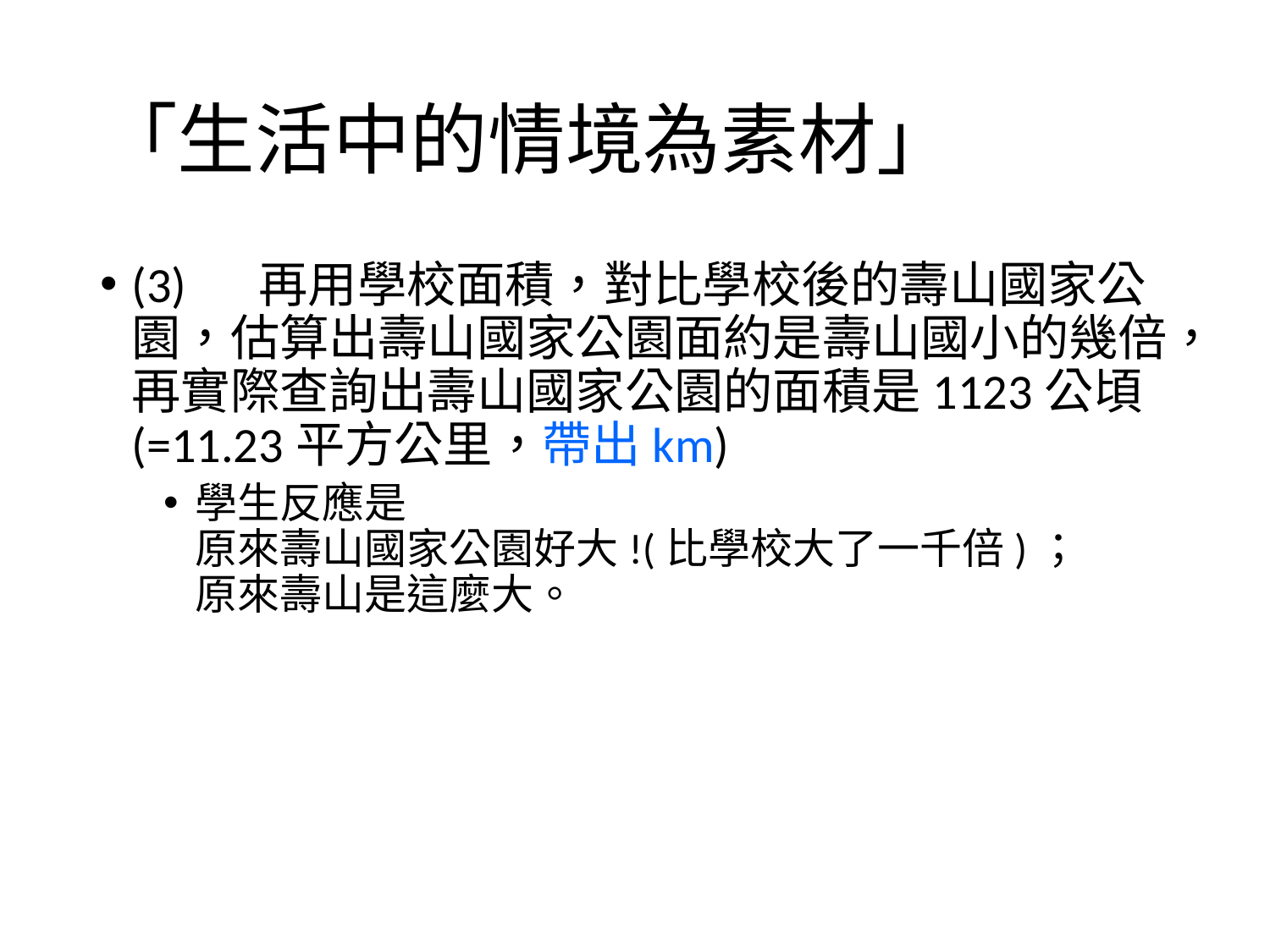

# 「生活中的情境為素材」
(3)	再用學校面積，對比學校後的壽山國家公園，估算出壽山國家公園面約是壽山國小的幾倍，再實際查詢出壽山國家公園的面積是1123公頃(=11.23平方公里，帶出km)
學生反應是
原來壽山國家公園好大!(比學校大了一千倍)；
原來壽山是這麼大。